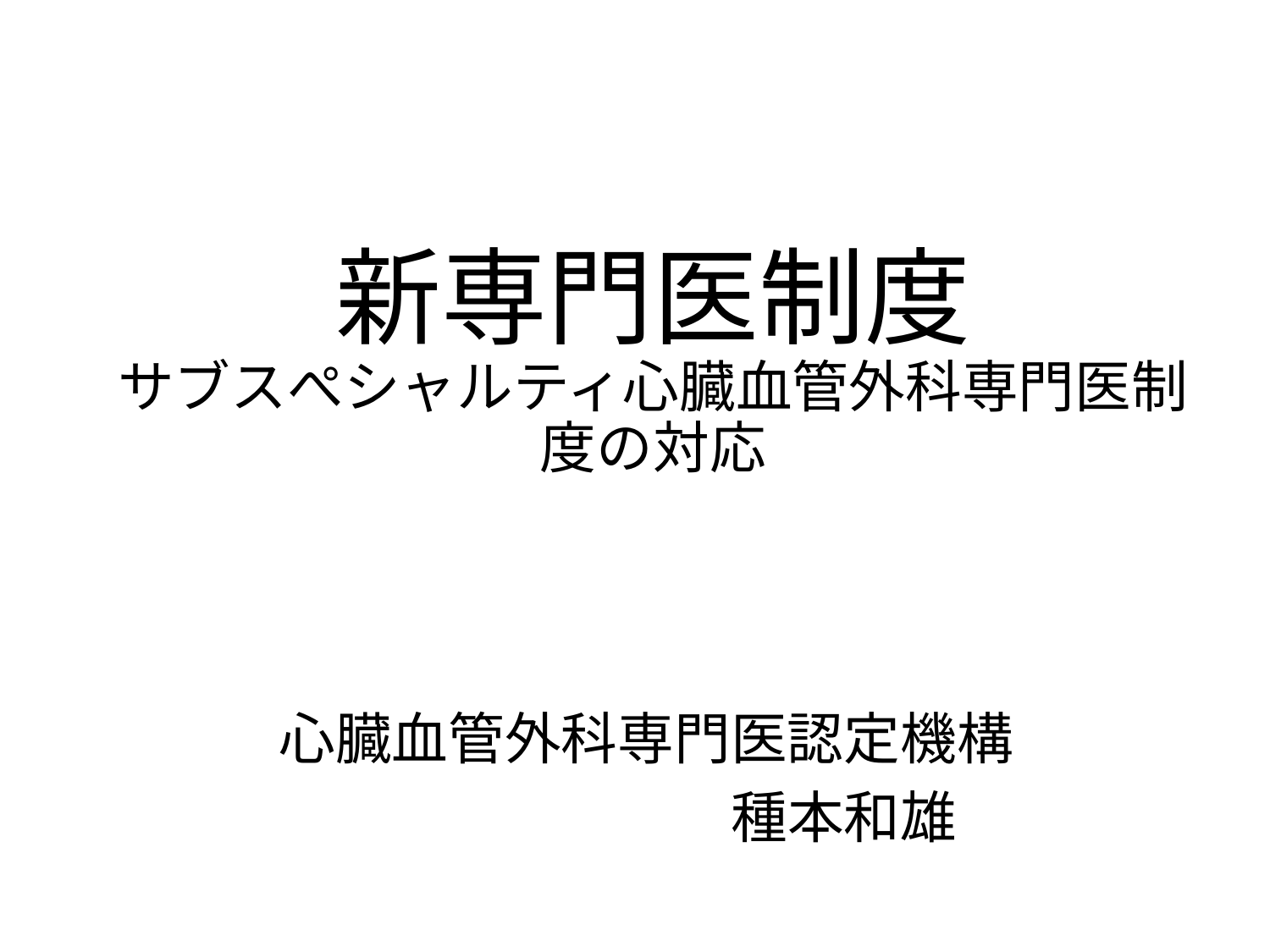

# 新専門医制度 サブスぺシャルティ心臓血管外科専門医制度の対応
心臓血管外科専門医認定機構
　　　　　　　種本和雄